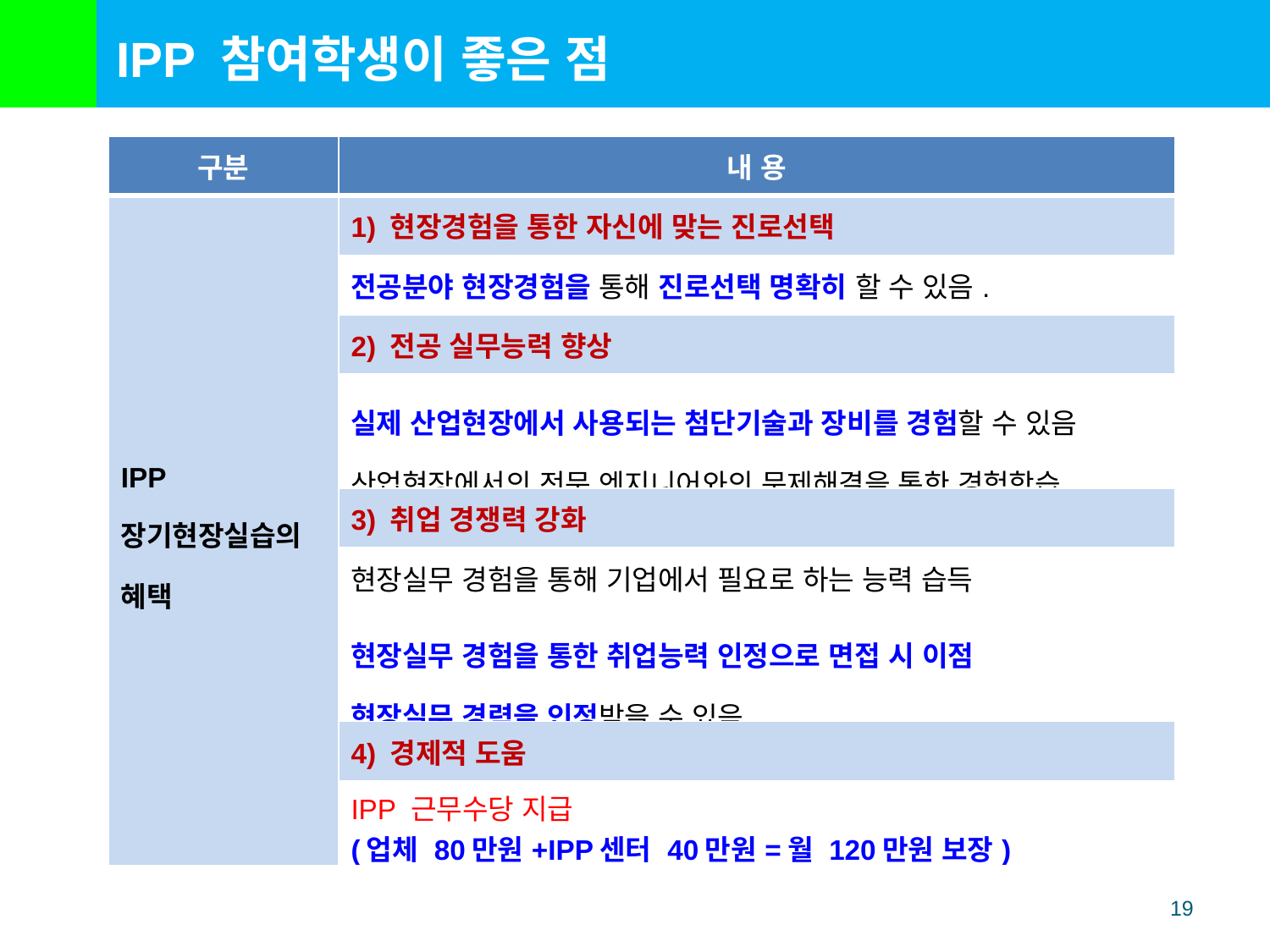

IPP 참여학생이 좋은 점
| 구분 | 내 용 |
| --- | --- |
| IPP 장기현장실습의 혜택 | 1) 현장경험을 통한 자신에 맞는 진로선택 |
|  | 전공분야 현장경험을 통해 진로선택 명확히 할 수 있음. |
|  | 2) 전공 실무능력 향상 |
|  | 실제 산업현장에서 사용되는 첨단기술과 장비를 경험할 수 있음 산업현장에서의 전문 엔지니어와의 문제해결을 통한 경험학습 |
|  | 3) 취업 경쟁력 강화 |
|  | 현장실무 경험을 통해 기업에서 필요로 하는 능력 습득 |
|  | 현장실무 경험을 통한 취업능력 인정으로 면접 시 이점 현장실무 경력을 인정받을 수 있음 |
|  | 4) 경제적 도움 |
|  | IPP 근무수당 지급 (업체 80만원+IPP센터 40만원=월 120만원 보장) |
19